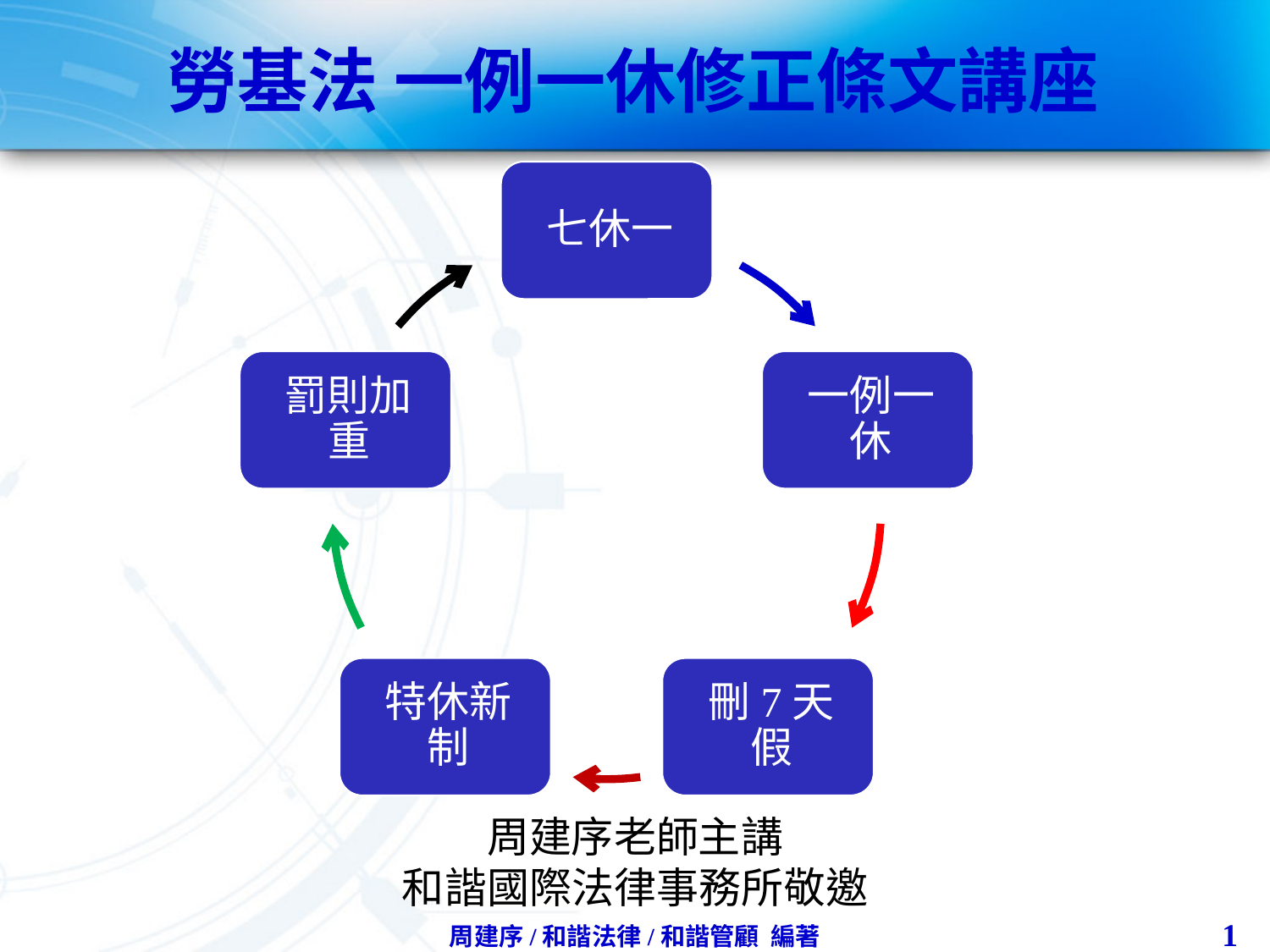

# 勞基法 一例一休修正條文講座
七休一
一例一休
刪7天假
特休新制
罰則加重
周建序老師主講
和諧國際法律事務所敬邀
1
周建序/和諧法律/和諧管顧  編著